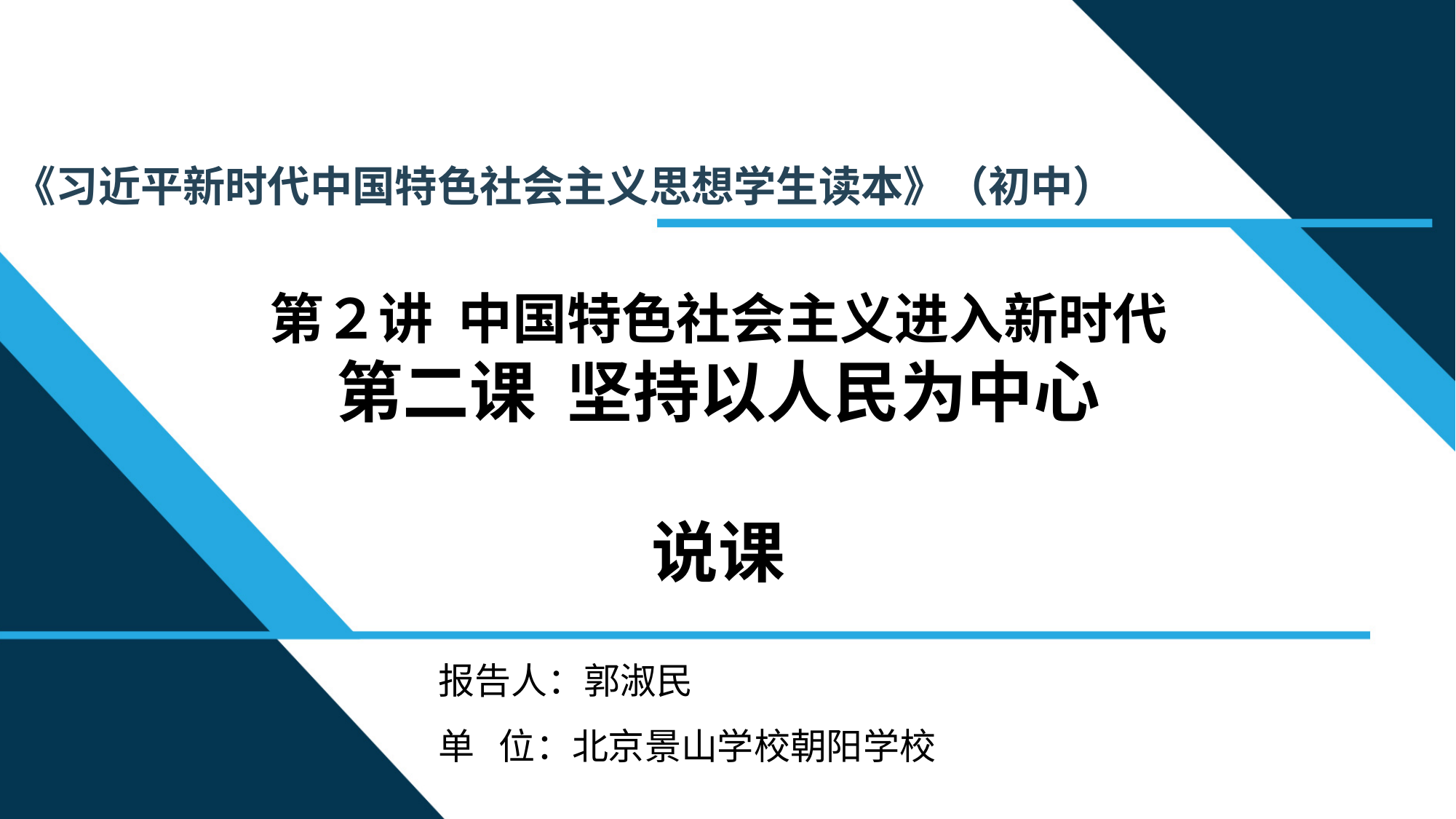

《习近平新时代中国特色社会主义思想学生读本》（初中）

第２讲  中国特色社会主义进入新时代
第二课  坚持以人民为中心

说课

报告人：郭淑民
单   位：北京景山学校朝阳学校